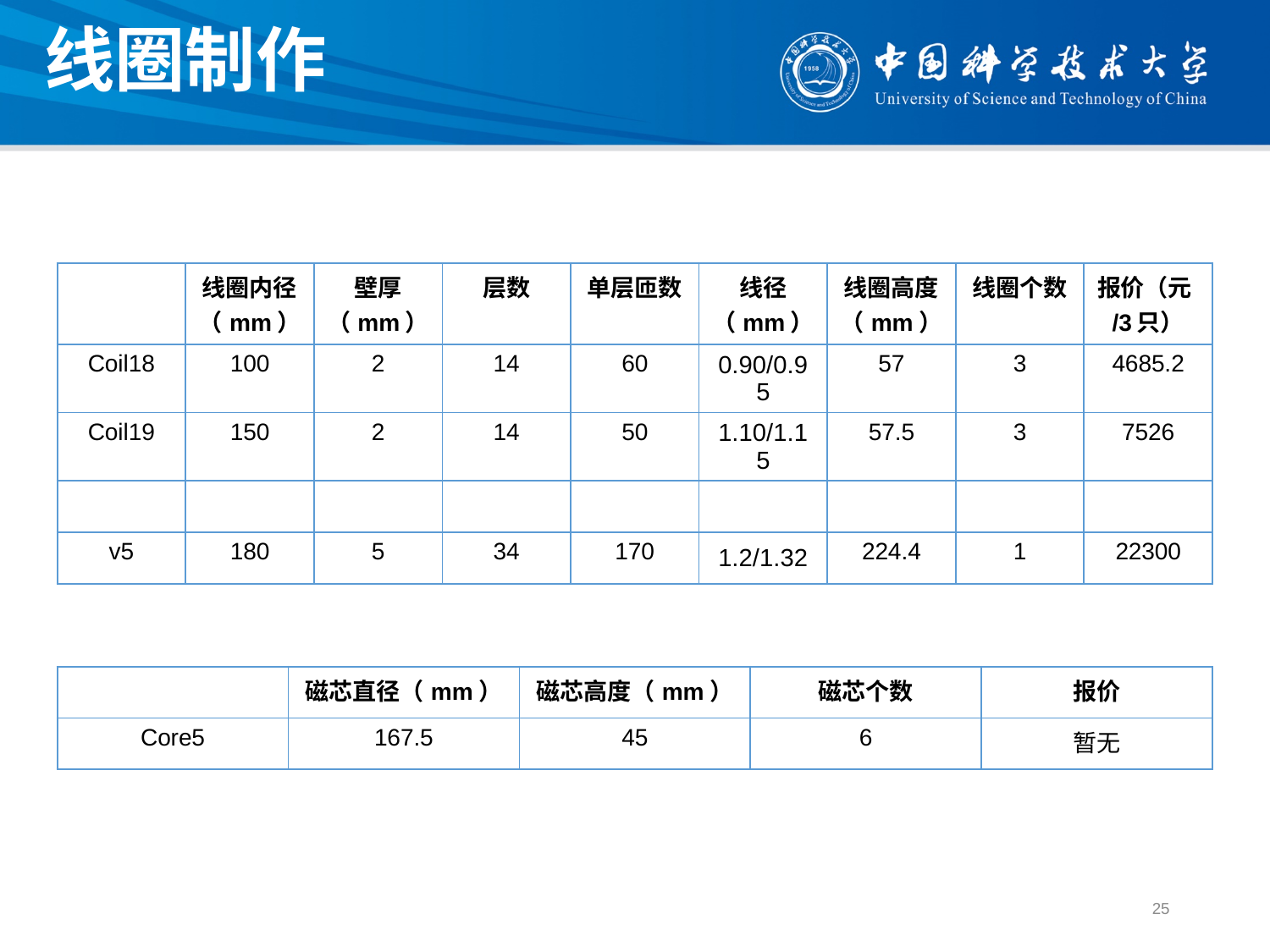

线圈制作
|  | 线圈内径（mm） | 壁厚（mm） | 层数 | 单层匝数 | 线径（mm） | 线圈高度（mm） | 线圈个数 | 报价（元/3只） |
| --- | --- | --- | --- | --- | --- | --- | --- | --- |
| Coil18 | 100 | 2 | 14 | 60 | 0.90/0.95 | 57 | 3 | 4685.2 |
| Coil19 | 150 | 2 | 14 | 50 | 1.10/1.15 | 57.5 | 3 | 7526 |
|  |  |  |  |  |  |  |  |  |
| v5 | 180 | 5 | 34 | 170 | 1.2/1.32 | 224.4 | 1 | 22300 |
|  | 磁芯直径（mm） | 磁芯高度（mm） | 磁芯个数 | 报价 |
| --- | --- | --- | --- | --- |
| Core5 | 167.5 | 45 | 6 | 暂无 |
25